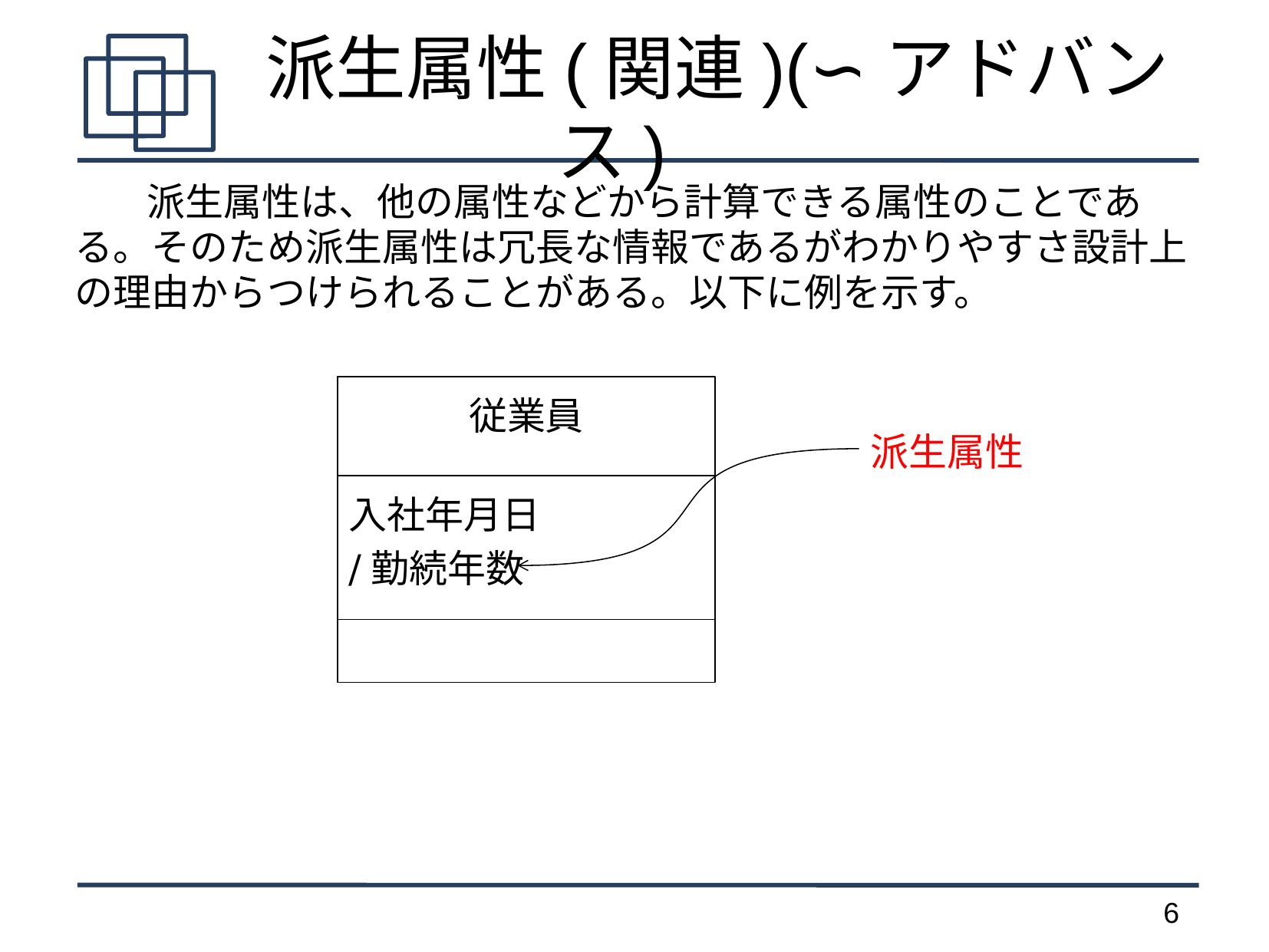

# 派生属性(関連)(∽アドバンス)
　　　派生属性は、他の属性などから計算できる属性のことである。そのため派生属性は冗長な情報であるがわかりやすさ設計上の理由からつけられることがある。以下に例を示す。

従業員
派生属性

入社年月日
/勤続年数